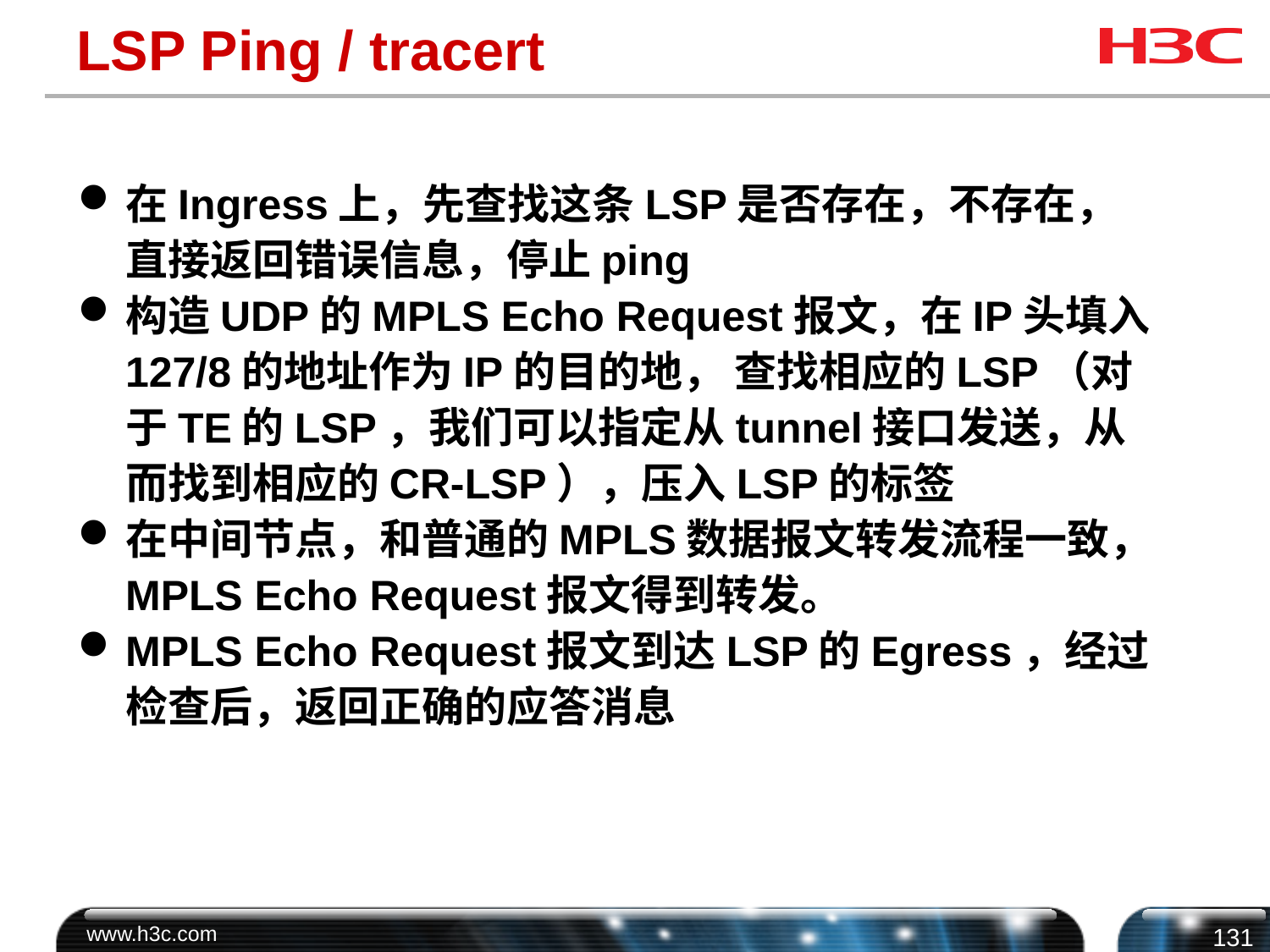

# LSP Ping / tracert
在Ingress上，先查找这条LSP是否存在，不存在，直接返回错误信息，停止ping
构造UDP的MPLS Echo Request报文，在IP头填入127/8的地址作为IP的目的地， 查找相应的LSP（对于TE的LSP，我们可以指定从tunnel接口发送，从而找到相应的CR-LSP），压入LSP的标签
在中间节点，和普通的MPLS数据报文转发流程一致，MPLS Echo Request报文得到转发。
MPLS Echo Request报文到达LSP的Egress，经过检查后，返回正确的应答消息